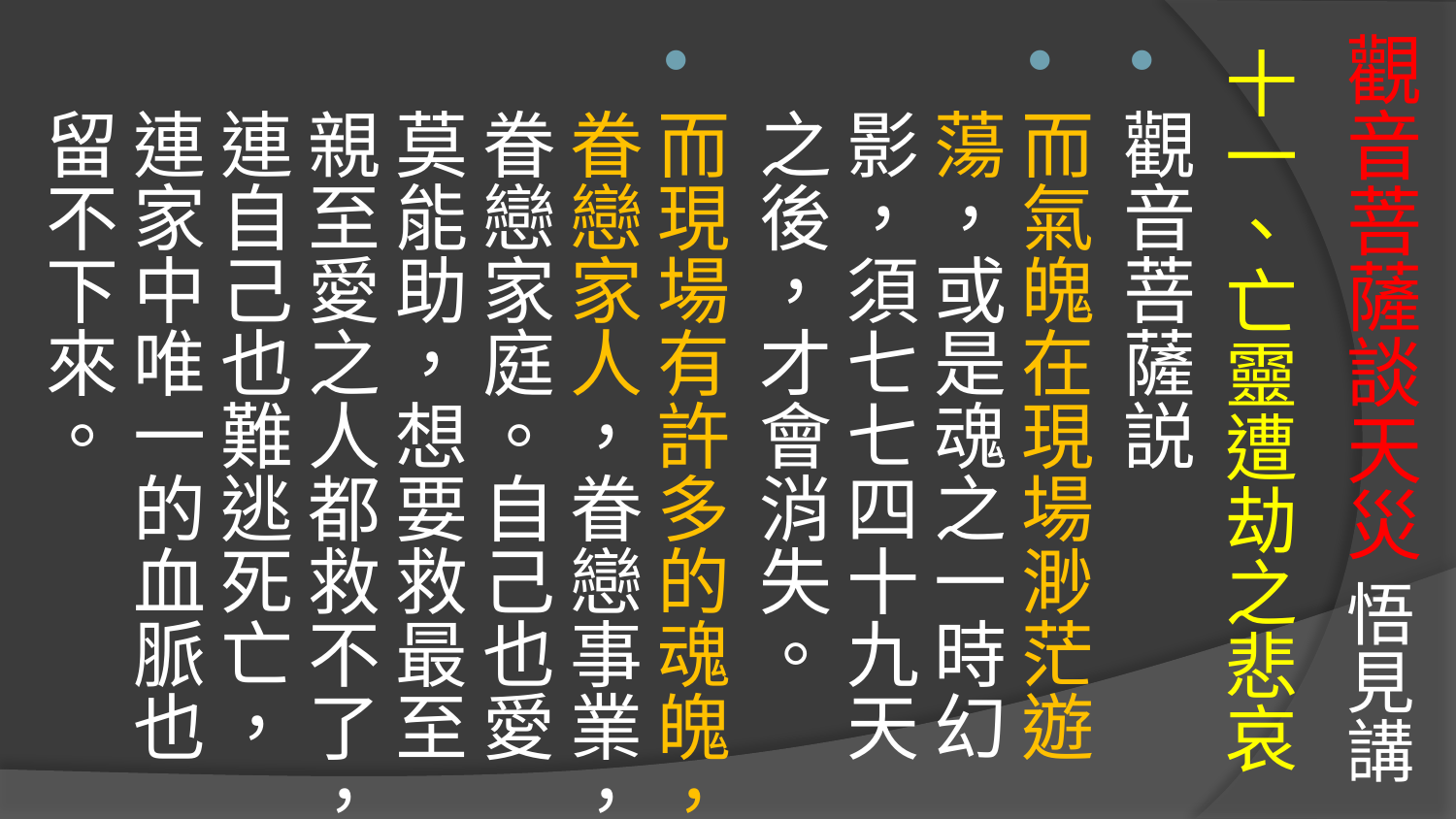

# 觀音菩薩談天災 悟見講
十一、亡靈遭劫之悲哀
觀音菩薩説
而氣魄在現場渺茫遊蕩，或是魂之一時幻影，須七七四十九天之後，才會消失。
而現場有許多的魂魄，眷戀家人，眷戀事業，眷戀家庭。自己也愛莫能助，想要救最至親至愛之人都救不了，連自己也難逃死亡，連家中唯一的血脈也留不下來。